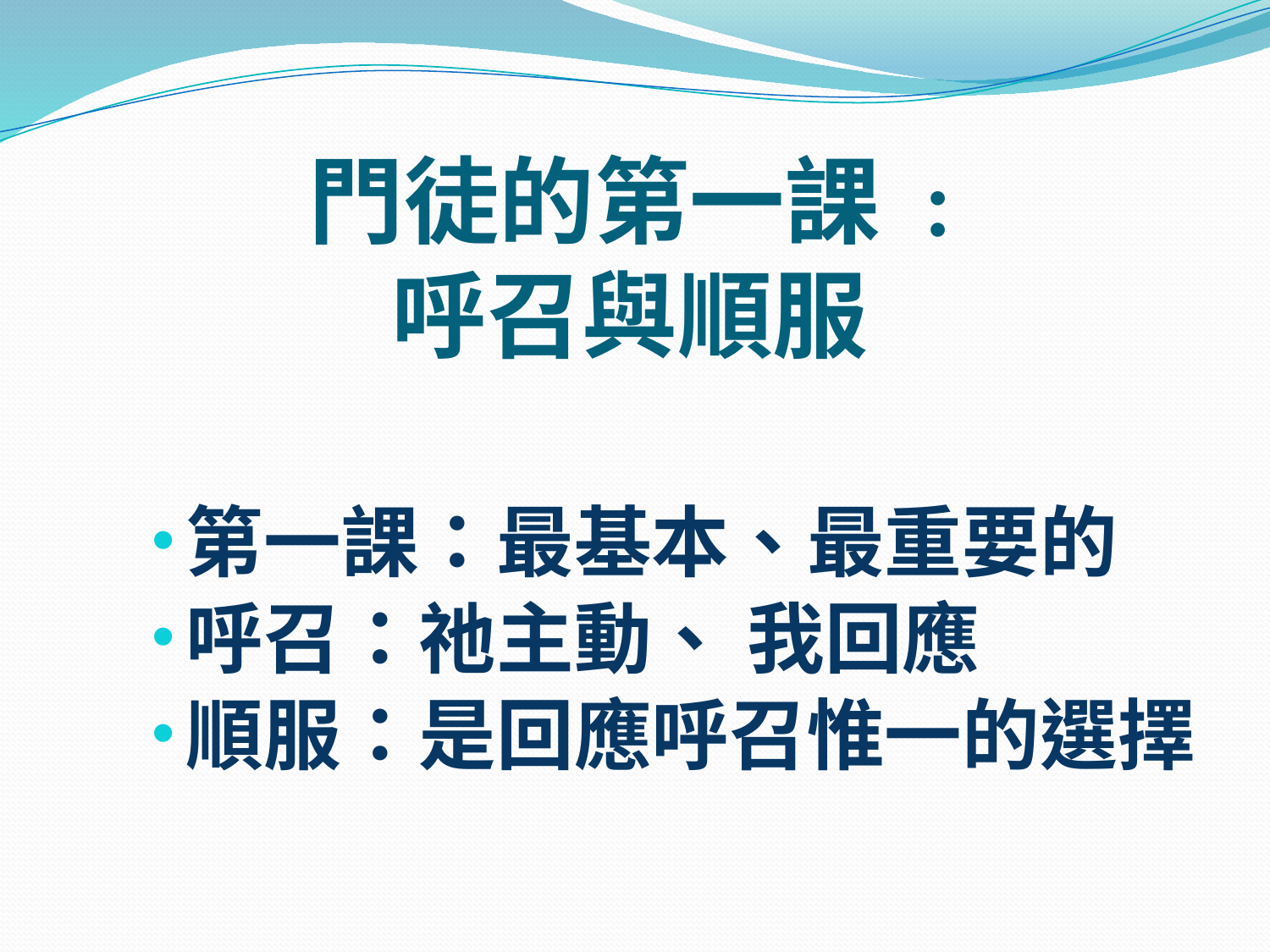

# 門徒的第一課 : 呼召與順服
第一課：最基本、最重要的
呼召：祂主動、 我回應
順服：是回應呼召惟一的選擇